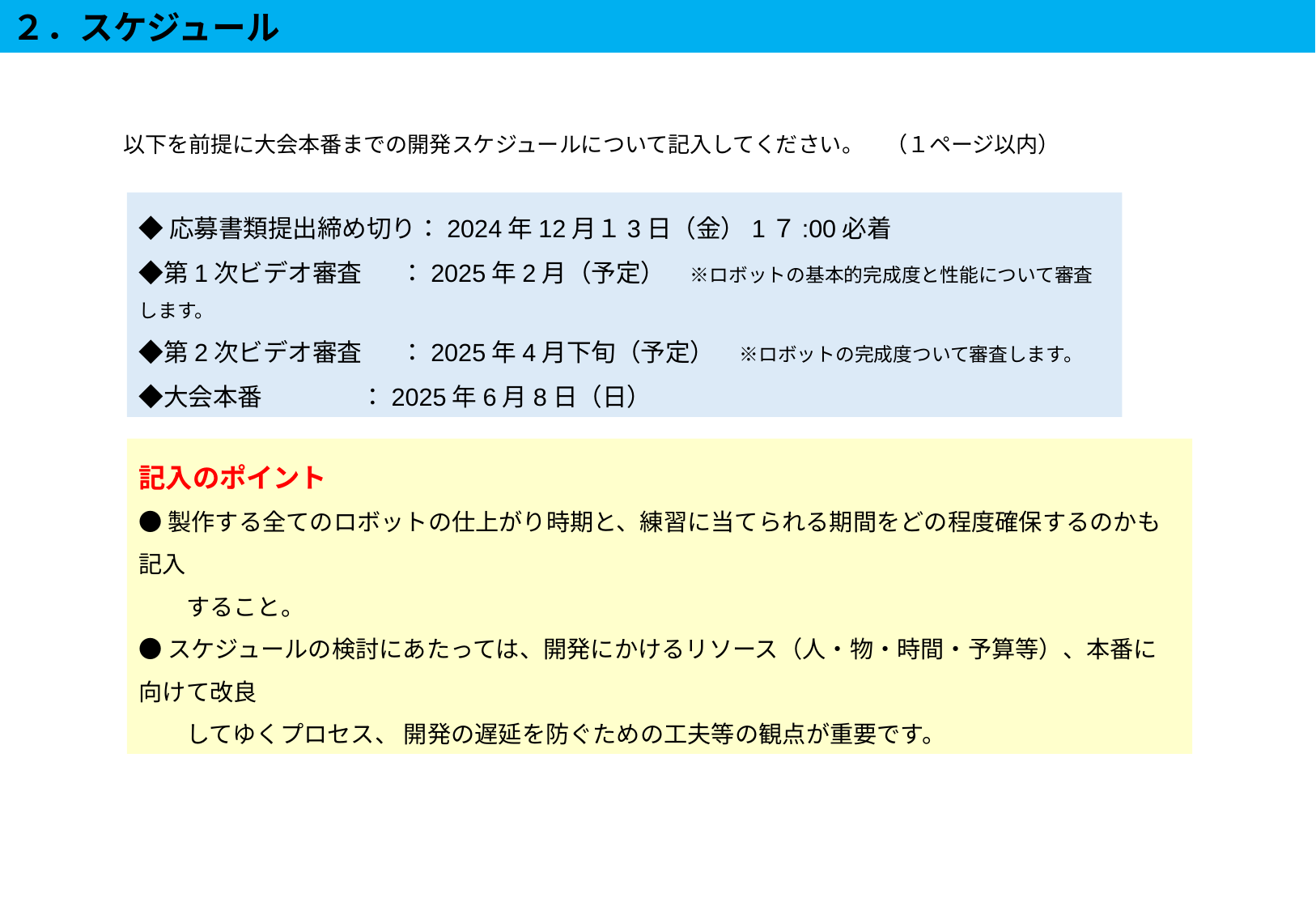

２．スケジュール
以下を前提に大会本番までの開発スケジュールについて記入してください。　（１ページ以内）
◆応募書類提出締め切り：2024年12月１3日（金）1７:00必着
◆第1次ビデオ審査       ：2025年2月（予定）　※ロボットの基本的完成度と性能について審査します。
◆第2次ビデオ審査       ：2025年4月下旬（予定）　※ロボットの完成度ついて審査します。
◆大会本番                  ：2025年6月8日（日）
記入のポイント
● 製作する全てのロボットの仕上がり時期と、練習に当てられる期間をどの程度確保するのかも記入
　　すること。
● スケジュールの検討にあたっては、開発にかけるリソース（人・物・時間・予算等）、本番に向けて改良
　　してゆくプロセス、 開発の遅延を防ぐための工夫等の観点が重要です。